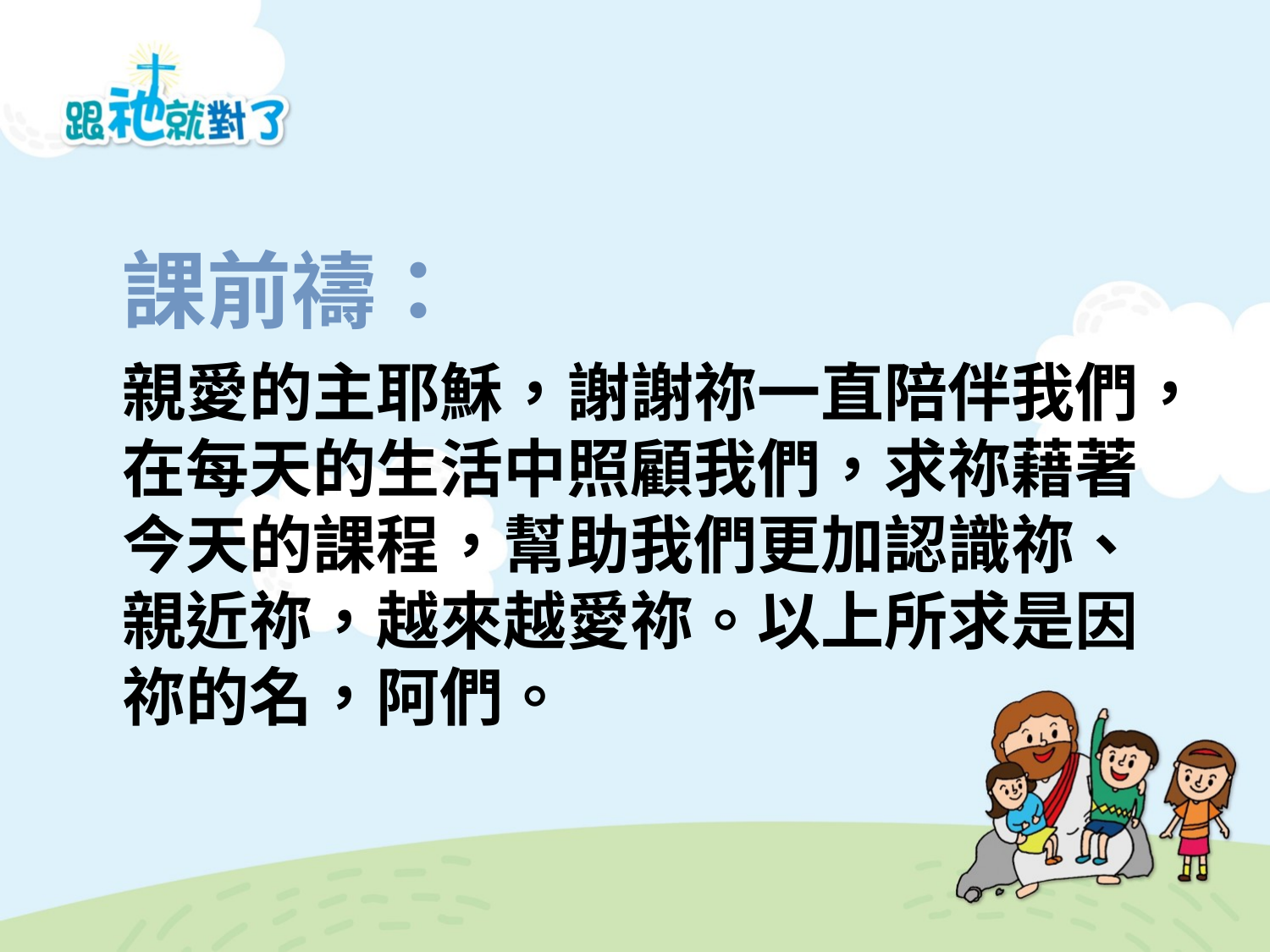

課前禱：
親愛的主耶穌，謝謝祢一直陪伴我們，在每天的生活中照顧我們，求祢藉著今天的課程，幫助我們更加認識祢、親近祢，越來越愛祢。以上所求是因祢的名，阿們。